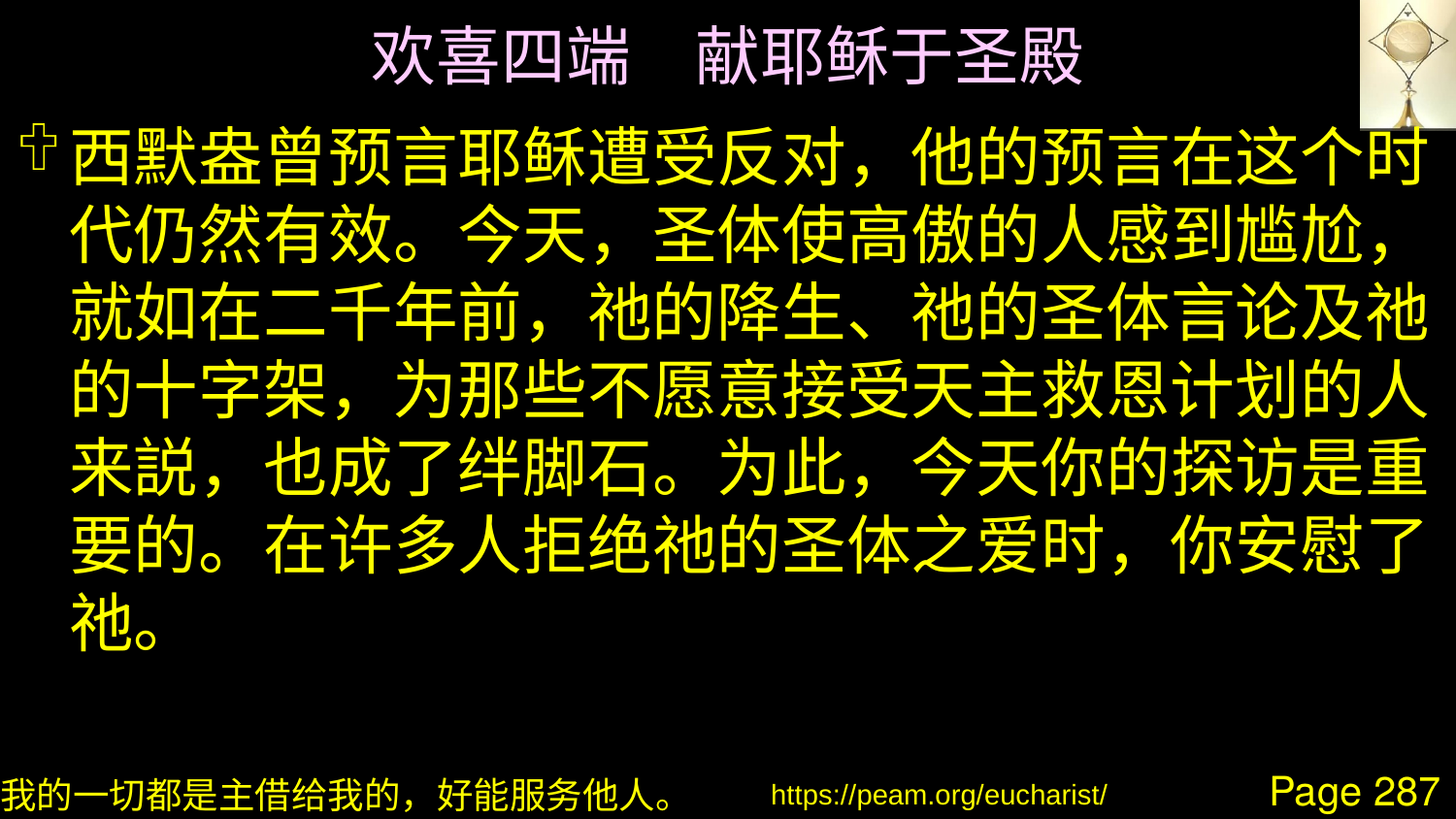

# 欢喜四端　献耶稣于圣殿
西默盎曾预言耶稣遭受反对，他的预言在这个时代仍然有效。今天，圣体使高傲的人感到尴尬，就如在二千年前，祂的降生、祂的圣体言论及祂的十字架，为那些不愿意接受天主救恩计划的人来説，也成了绊脚石。为此，今天你的探访是重要的。在许多人拒绝祂的圣体之爱时，你安慰了祂。